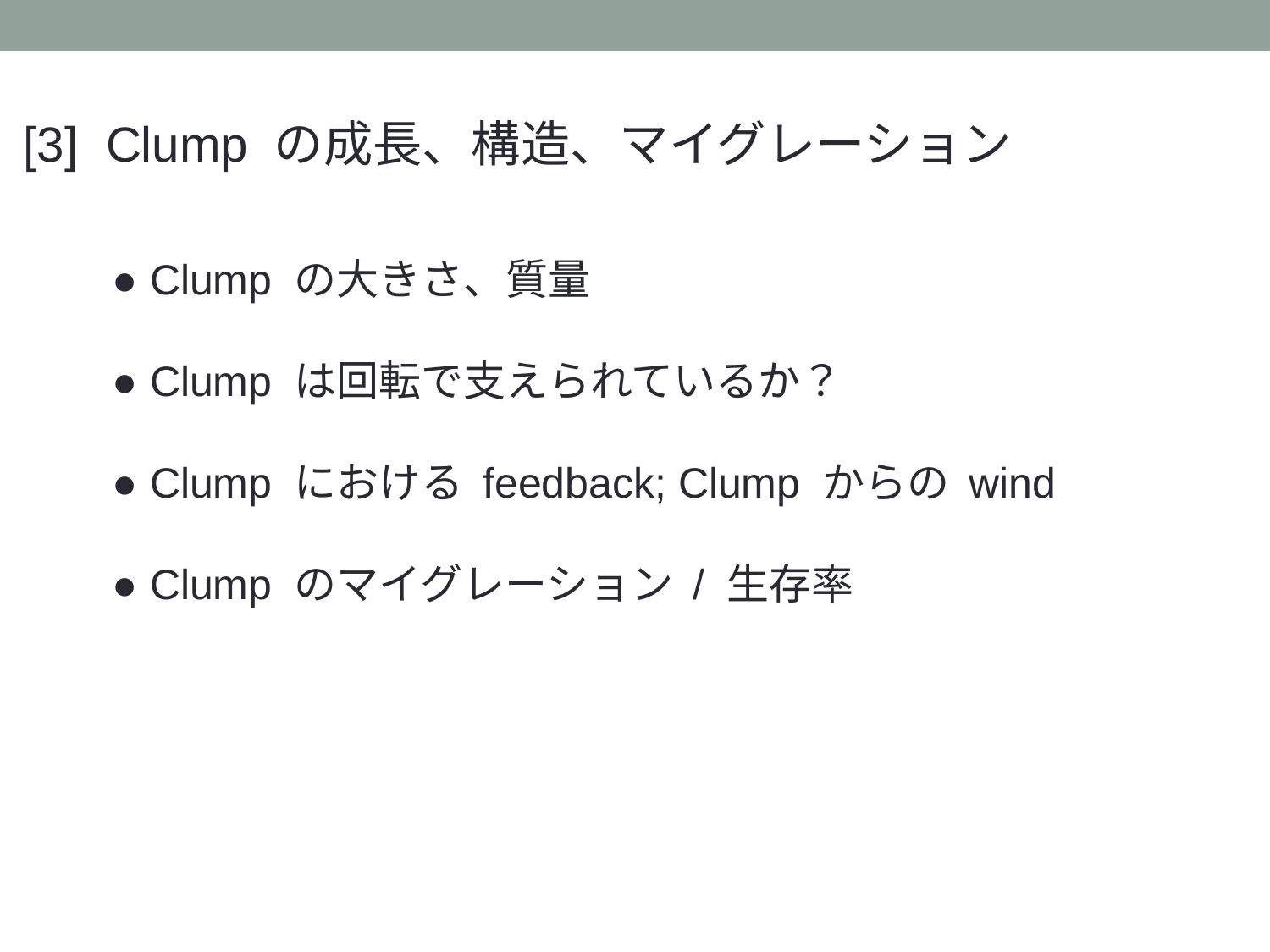

[3]  Clump の成長、構造、マイグレーション
● Clump の大きさ、質量

● Clump は回転で支えられているか？

● Clump における feedback; Clump からの wind

● Clump のマイグレーション / 生存率